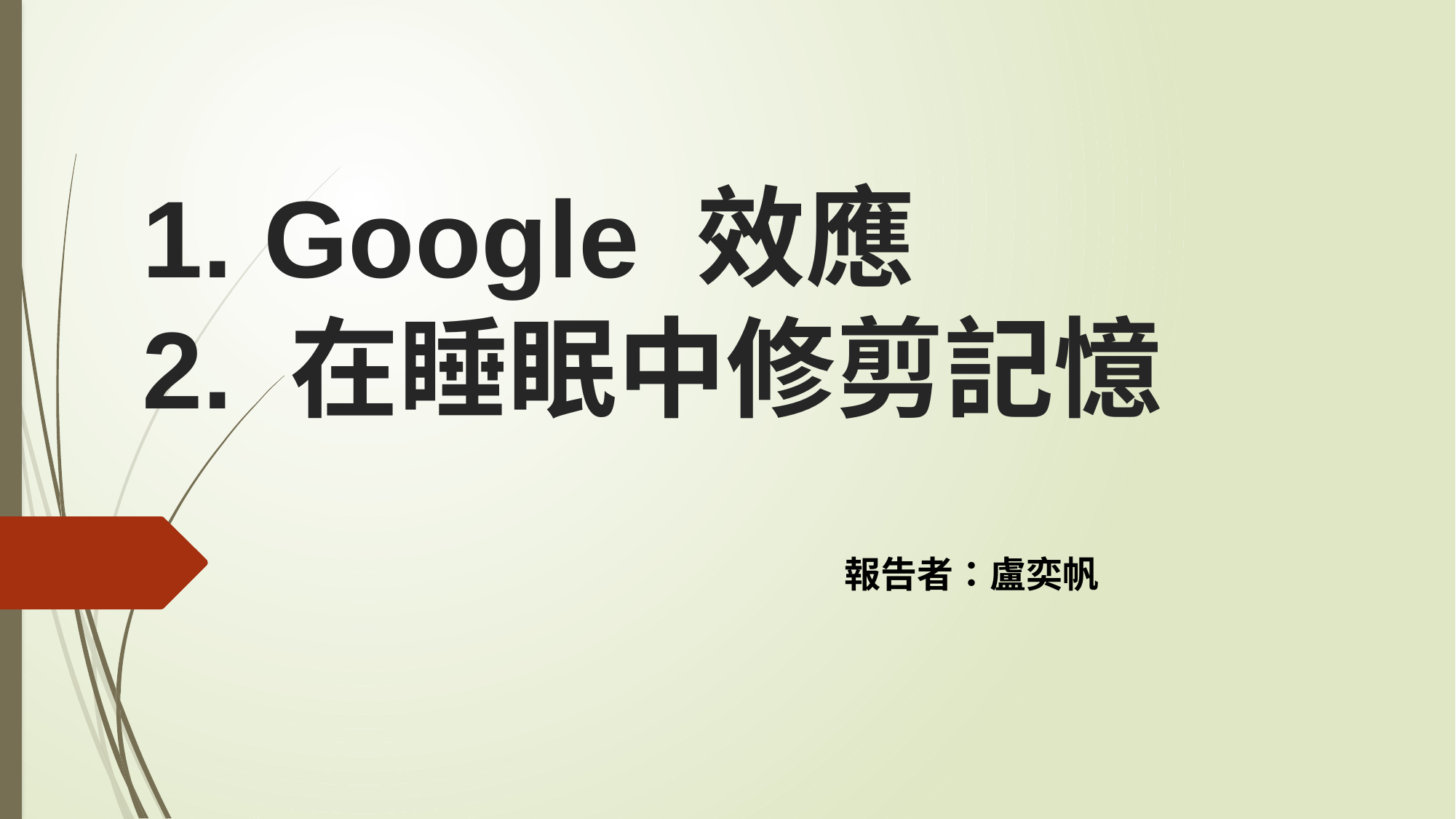

# 1. Google 效應 2. 在睡眠中修剪記憶
報告者：盧奕帆